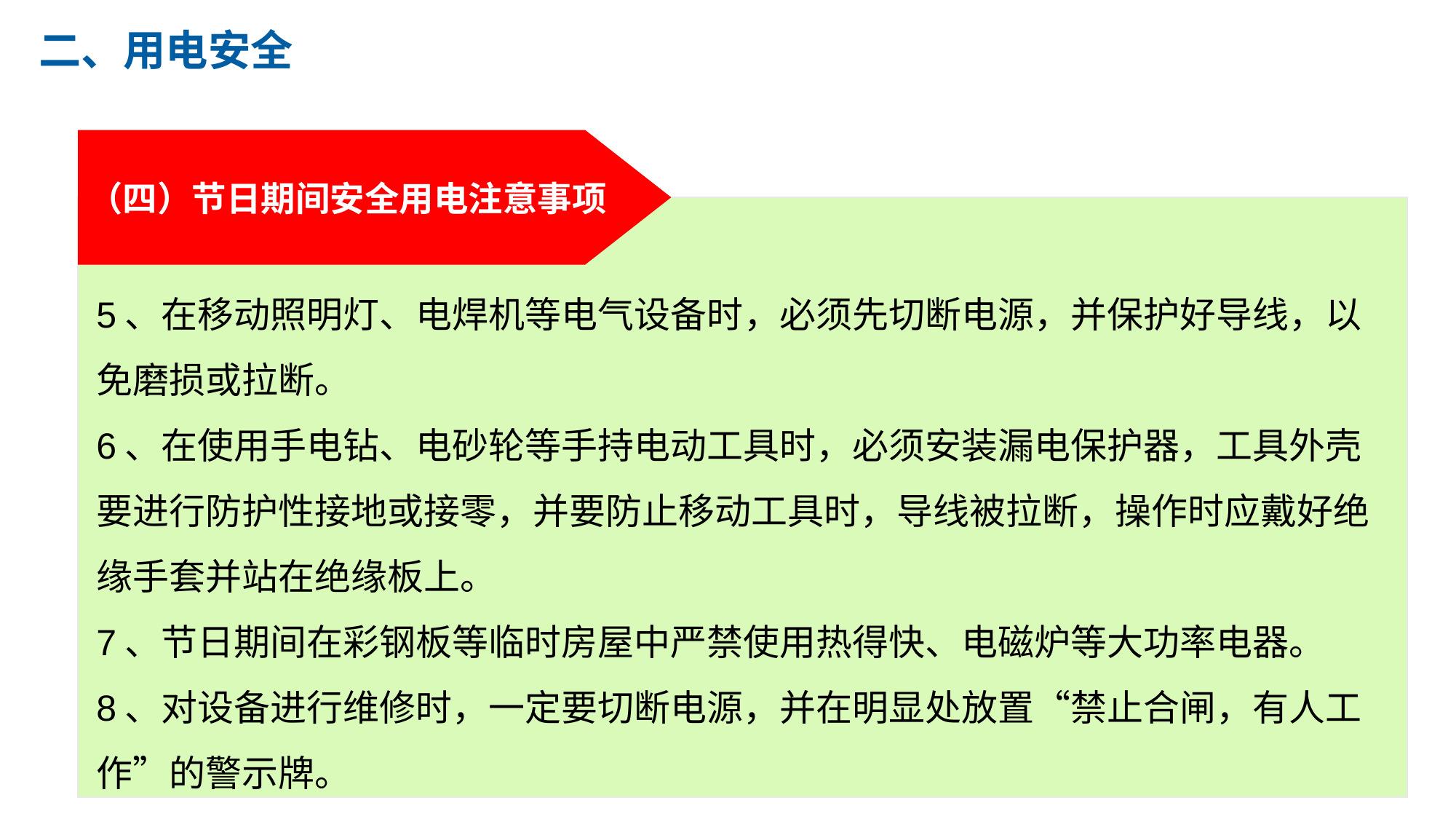

二、用电安全
（四）节日期间安全用电注意事项

5、在移动照明灯、电焊机等电气设备时，必须先切断电源，并保护好导线，以免磨损或拉断。
6、在使用手电钻、电砂轮等手持电动工具时，必须安装漏电保护器，工具外壳要进行防护性接地或接零，并要防止移动工具时，导线被拉断，操作时应戴好绝缘手套并站在绝缘板上。
7、节日期间在彩钢板等临时房屋中严禁使用热得快、电磁炉等大功率电器。
8、对设备进行维修时，一定要切断电源，并在明显处放置“禁止合闸，有人工作”的警示牌。